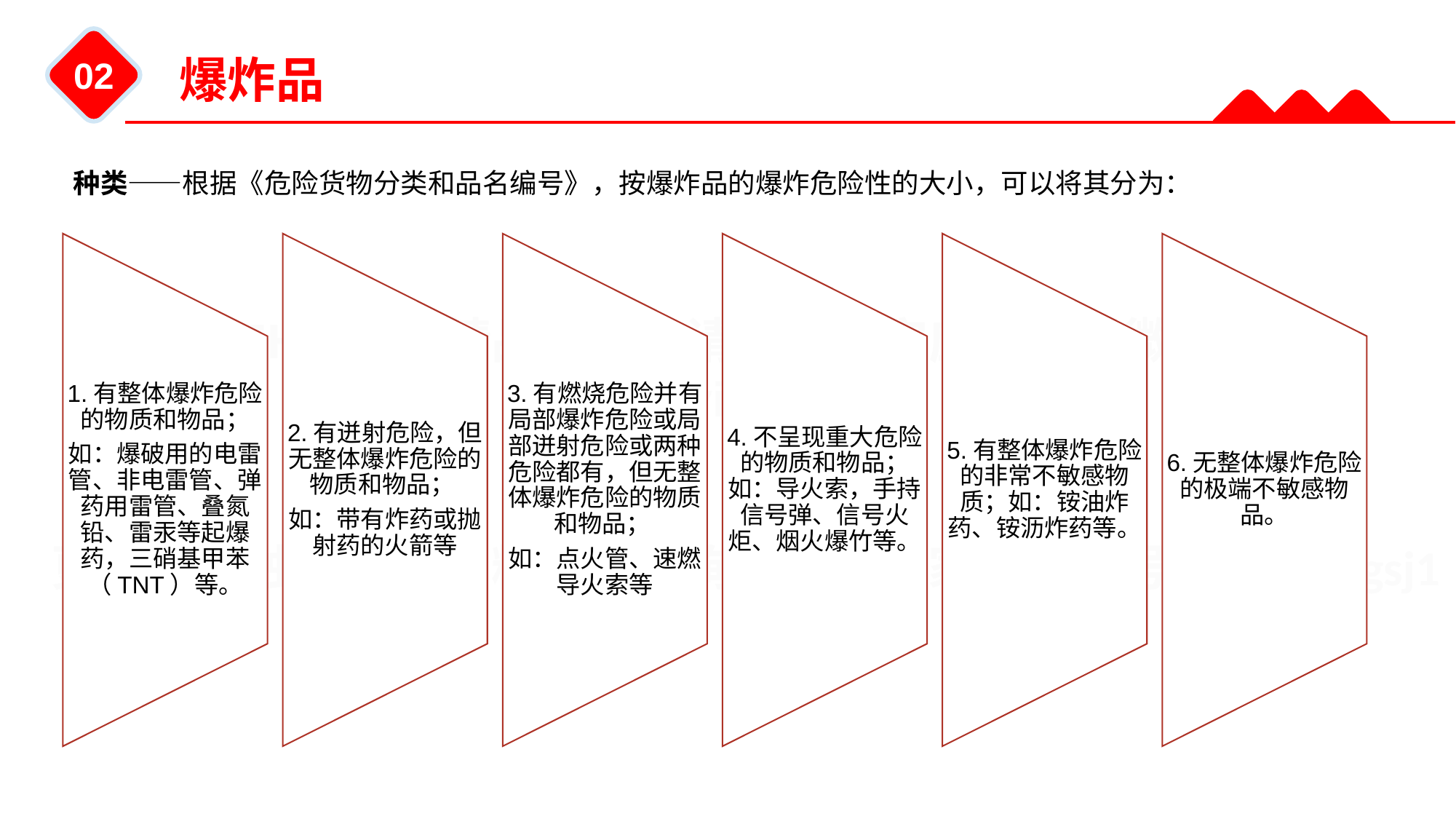

爆炸品
02

种类——根据《危险货物分类和品名编号》，按爆炸品的爆炸危险性的大小，可以将其分为：
1.有整体爆炸危险的物质和物品；
如：爆破用的电雷管、非电雷管、弹药用雷管、叠氮铅、雷汞等起爆药，三硝基甲苯（TNT）等。
2.有迸射危险，但无整体爆炸危险的物质和物品；
如：带有炸药或抛射药的火箭等
3.有燃烧危险并有局部爆炸危险或局部迸射危险或两种危险都有，但无整体爆炸危险的物质和物品；
如：点火管、速燃导火索等
4.不呈现重大危险的物质和物品；如：导火索，手持信号弹、信号火炬、烟火爆竹等。
5.有整体爆炸危险的非常不敏感物质；如：铵油炸药、铵沥炸药等。
6.无整体爆炸危险的极端不敏感物品。